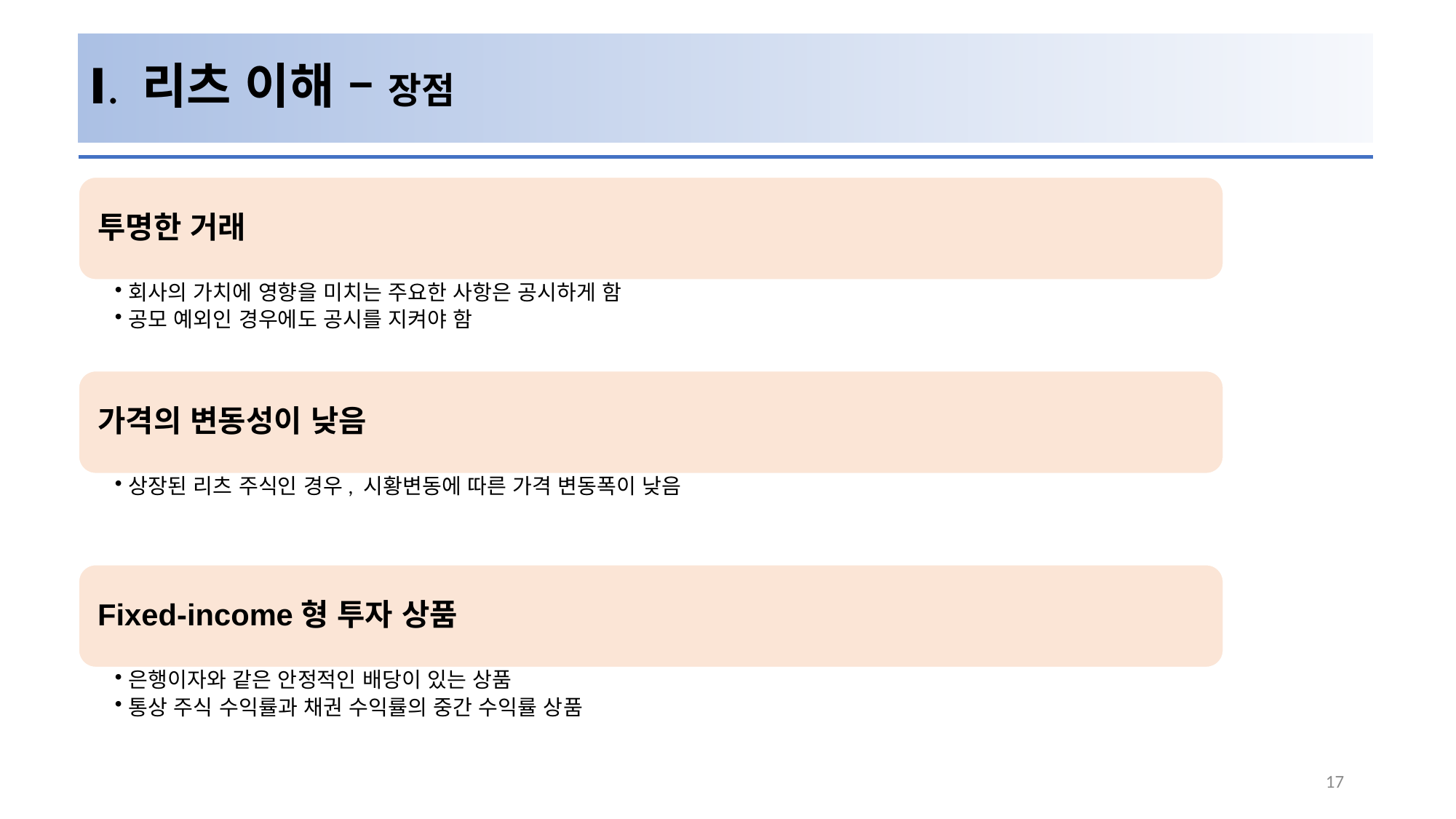

# Ⅰ. 리츠 이해 – 장점
투명한 거래
회사의 가치에 영향을 미치는 주요한 사항은 공시하게 함
공모 예외인 경우에도 공시를 지켜야 함
가격의 변동성이 낮음
상장된 리츠 주식인 경우, 시황변동에 따른 가격 변동폭이 낮음
Fixed-income형 투자 상품
은행이자와 같은 안정적인 배당이 있는 상품
통상 주식 수익률과 채권 수익률의 중간 수익률 상품
17